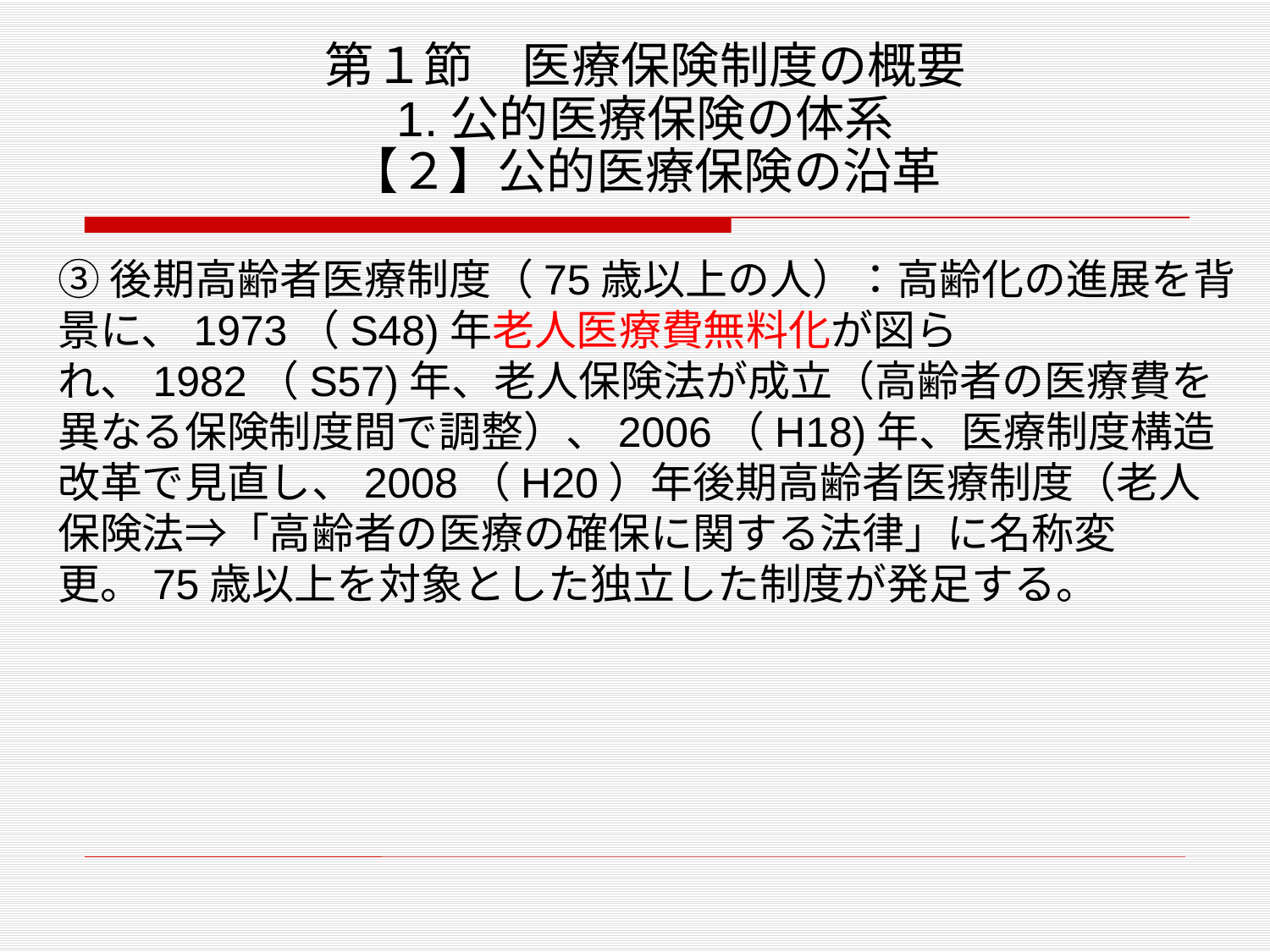

# 第１節　医療保険制度の概要 1.公的医療保険の体系 【２】公的医療保険の沿革
③後期高齢者医療制度（75歳以上の人）：高齢化の進展を背景に、1973（S48)年老人医療費無料化が図られ、1982（S57)年、老人保険法が成立（高齢者の医療費を異なる保険制度間で調整）、2006（H18)年、医療制度構造改革で見直し、2008（H20）年後期高齢者医療制度（老人保険法⇒「高齢者の医療の確保に関する法律」に名称変更。75歳以上を対象とした独立した制度が発足する。